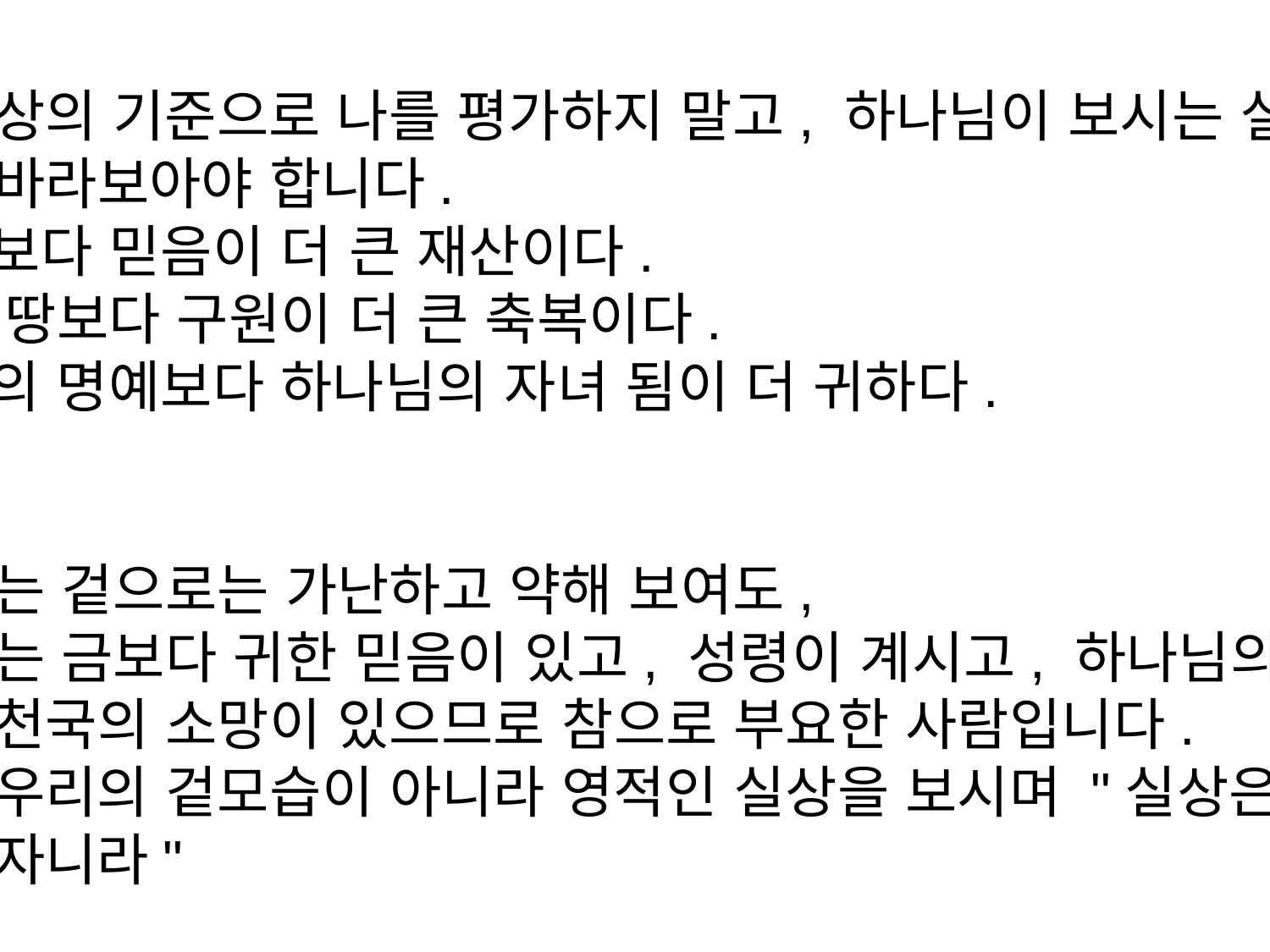

적용
나는 세상의 기준으로 나를 평가하지 말고, 하나님이 보시는 실상으로 자신을 바라보아야 합니다.
1)통장보다 믿음이 더 큰 재산이다.
2)집과 땅보다 구원이 더 큰 축복이다.
3)세상의 명예보다 하나님의 자녀 됨이 더 귀하다.

결론
믿는 자는 겉으로는 가난하고 약해 보여도,
그 속에는 금보다 귀한 믿음이 있고, 성령이 계시고, 하나님의 은혜와 천국의 소망이 있으므로 참으로 부요한 사람입니다.
주님은 우리의 겉모습이 아니라 영적인 실상을 보시며 "실상은 네가 부요한 자니라"